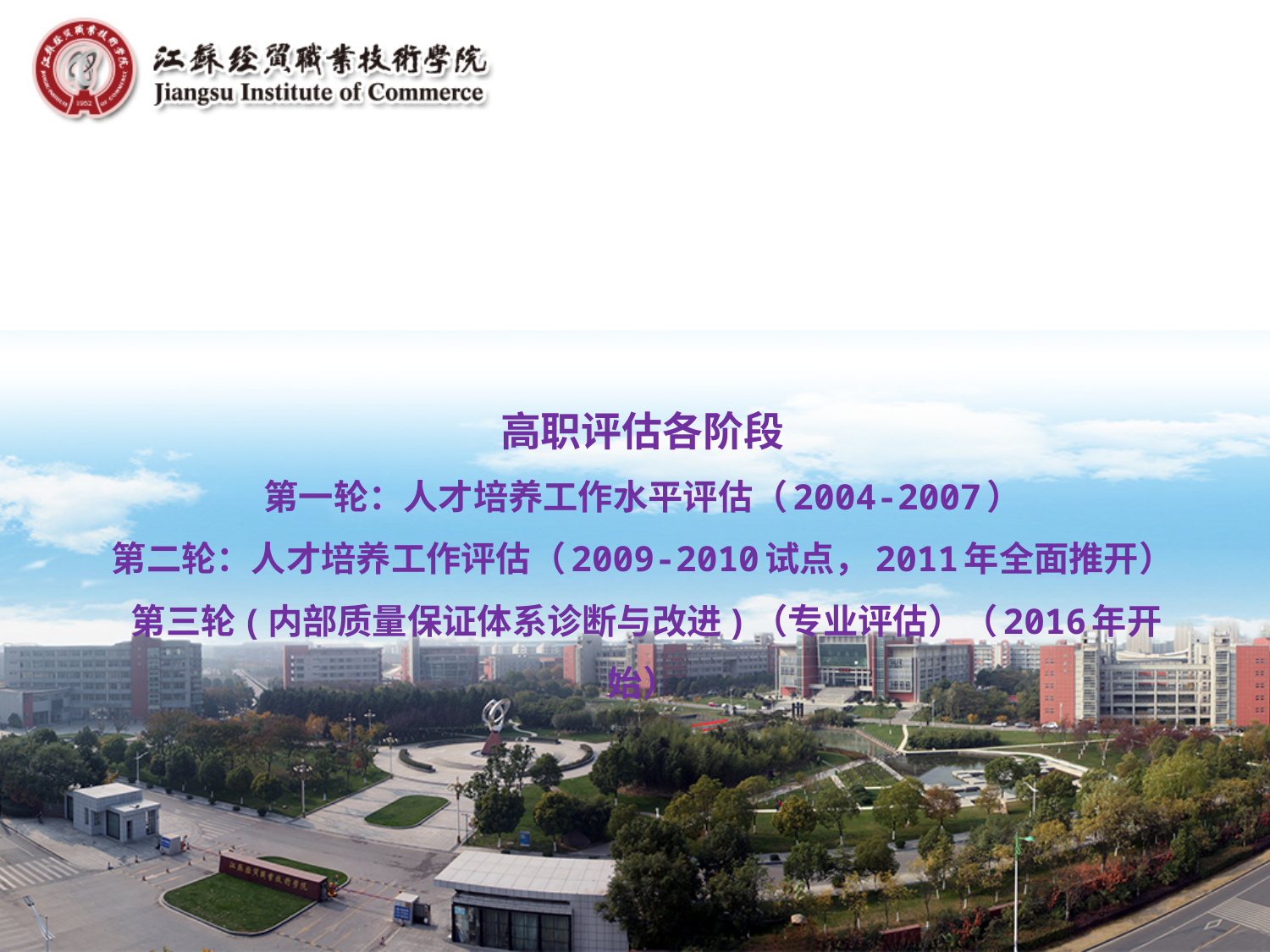

# 高职评估各阶段 第一轮：人才培养工作水平评估（2004-2007） 第二轮：人才培养工作评估（2009-2010试点，2011年全面推开） 第三轮(内部质量保证体系诊断与改进)（专业评估）（2016年开始）